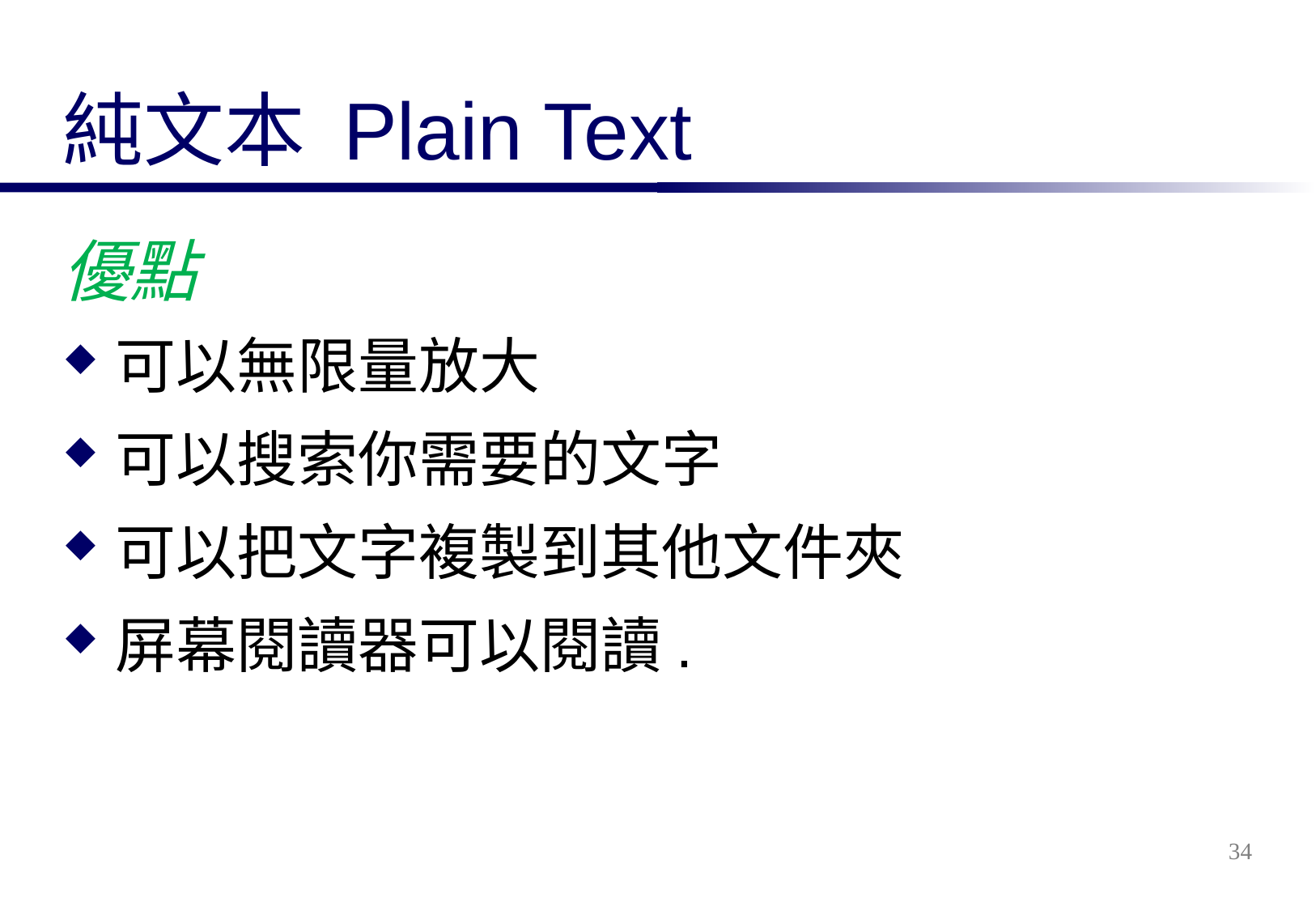

# 純文本 Plain Text
優點
可以無限量放大
可以搜索你需要的文字
可以把文字複製到其他文件夾
屏幕閱讀器可以閱讀.

34